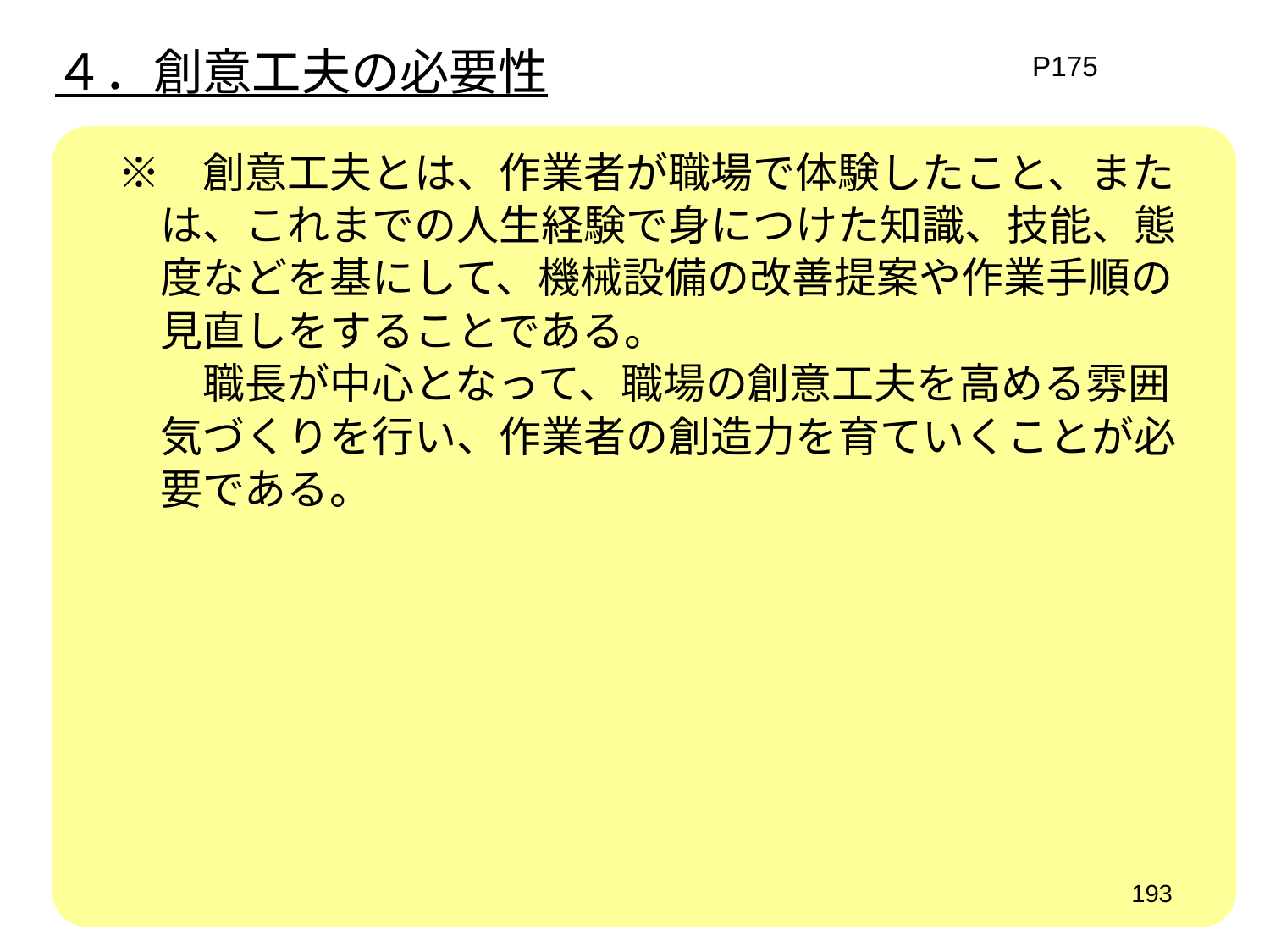

４．創意工夫の必要性
P175
　※　創意工夫とは、作業者が職場で体験したこと、また
　　は、これまでの人生経験で身につけた知識、技能、態
　　度などを基にして、機械設備の改善提案や作業手順の
　　見直しをすることである。
　　　職長が中心となって、職場の創意工夫を高める雰囲
　　気づくりを行い、作業者の創造力を育ていくことが必
　　要である。
193